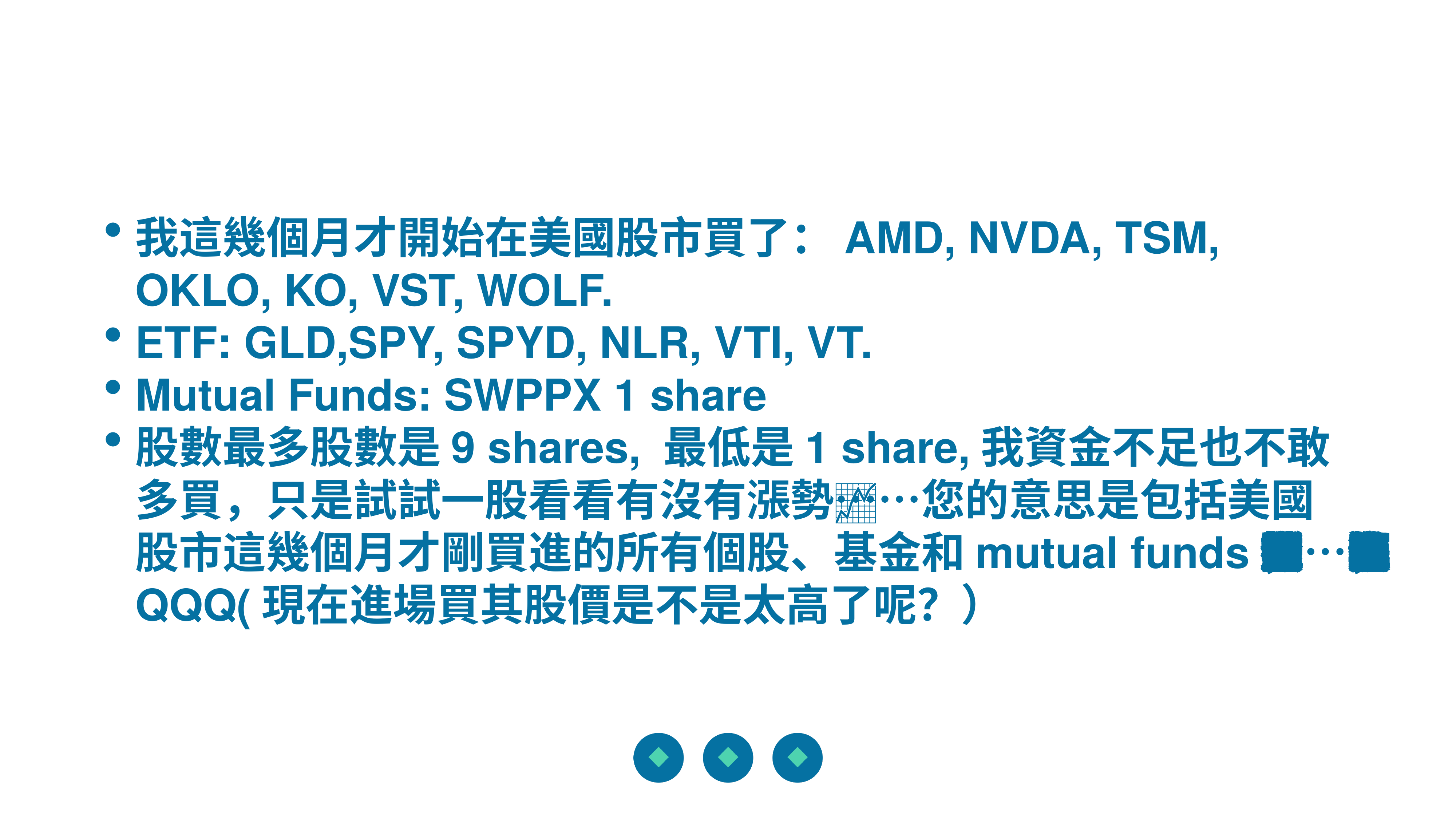

我這幾個月才開始在美國股市買了：AMD, NVDA, TSM, OKLO, KO, VST, WOLF.
ETF: GLD,SPY, SPYD, NLR, VTI, VT.
Mutual Funds: SWPPX 1 share
股數最多股數是9 shares, 最低是1 share,我資金不足也不敢多買，只是試試一股看看有沒有漲勢📈⋯⋯您的意思是包括美國股市這幾個月才剛買進的所有個股、基金和mutual funds都要用市價賣掉嗎？（所有股票昨天幾乎全漲，今天就幾乎全數下跌⋯⋯只有幾家我有買的漲了。）等進帳後再下單，用市價買進QQQ(現在進場買其股價是不是太高了呢？）